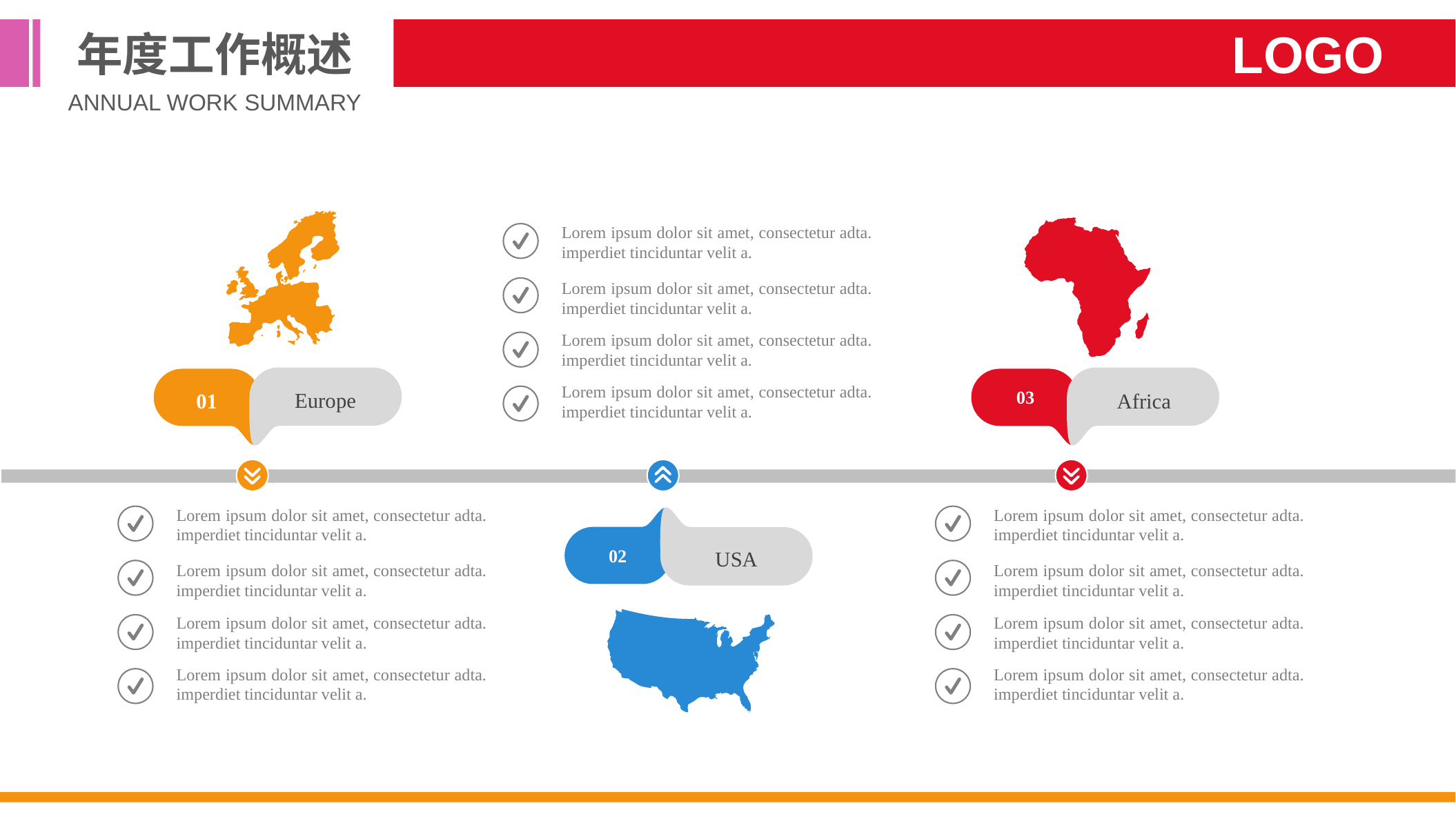

年度工作概述
LOGO
ANNUAL WORK SUMMARY

Lorem ipsum dolor sit amet, consectetur adta.  imperdiet tinciduntar velit a.

Lorem ipsum dolor sit amet, consectetur adta.  imperdiet tinciduntar velit a.

Lorem ipsum dolor sit amet, consectetur adta.  imperdiet tinciduntar velit a.

Europe
01

Africa
03
Lorem ipsum dolor sit amet, consectetur adta.  imperdiet tinciduntar velit a.

Lorem ipsum dolor sit amet, consectetur adta.  imperdiet tinciduntar velit a.
Lorem ipsum dolor sit amet, consectetur adta.  imperdiet tinciduntar velit a.

USA
02
Lorem ipsum dolor sit amet, consectetur adta.  imperdiet tinciduntar velit a.
Lorem ipsum dolor sit amet, consectetur adta.  imperdiet tinciduntar velit a.

Lorem ipsum dolor sit amet, consectetur adta.  imperdiet tinciduntar velit a.
Lorem ipsum dolor sit amet, consectetur adta.  imperdiet tinciduntar velit a.

Lorem ipsum dolor sit amet, consectetur adta.  imperdiet tinciduntar velit a.
Lorem ipsum dolor sit amet, consectetur adta.  imperdiet tinciduntar velit a.